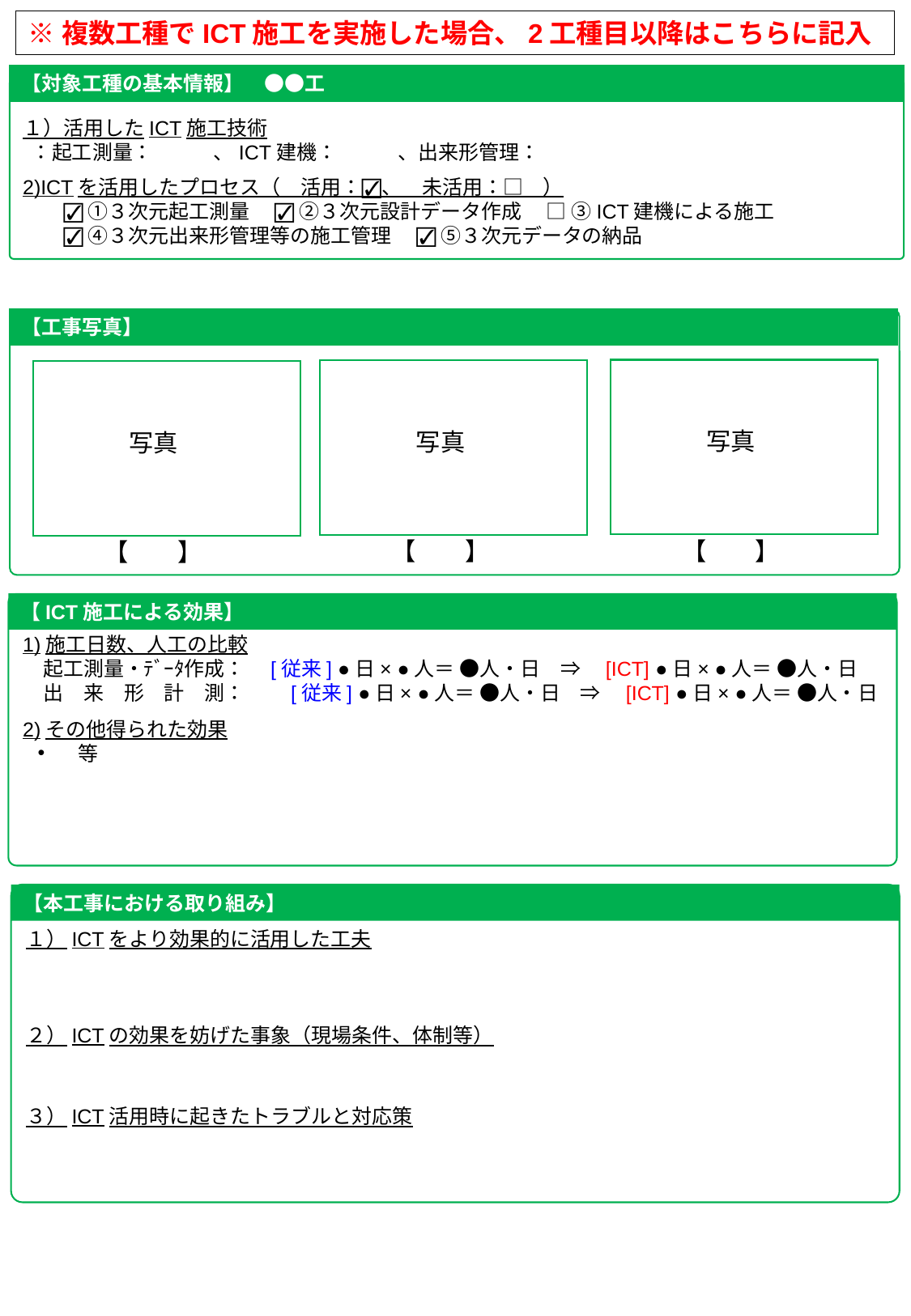

※複数工種でICT施工を実施した場合、2工種目以降はこちらに記入
【対象工種の基本情報】　●●工

１）活用したICT施工技術
  ：起工測量：　　　、ICT建機：　　　、出来形管理：
2)ICTを活用したプロセス（　活用：☑、　未活用：□　）
　　☑ ①３次元起工測量　 ☑ ②３次元設計データ作成　 □ ③ICT建機による施工
　　☑ ④３次元出来形管理等の施工管理　 ☑ ⑤３次元データの納品

【工事写真】

写真
【　　】

写真
【　　】

写真
【　　】
【ICT施工による効果】

1)施工日数、人工の比較
　起工測量・ﾃﾞｰﾀ作成：　[従来] ●日× ●人＝ ●人・日　⇒　[ICT] ●日× ●人＝ ●人・日
　出　来　形　計　測：　　[従来] ●日× ●人＝ ●人・日　⇒　[ICT] ●日× ●人＝ ●人・日

2)その他得られた効果
　等

【本工事における取り組み】

１）ICTをより効果的に活用した工夫

２）ICTの効果を妨げた事象（現場条件、体制等）

３）ICT活用時に起きたトラブルと対応策